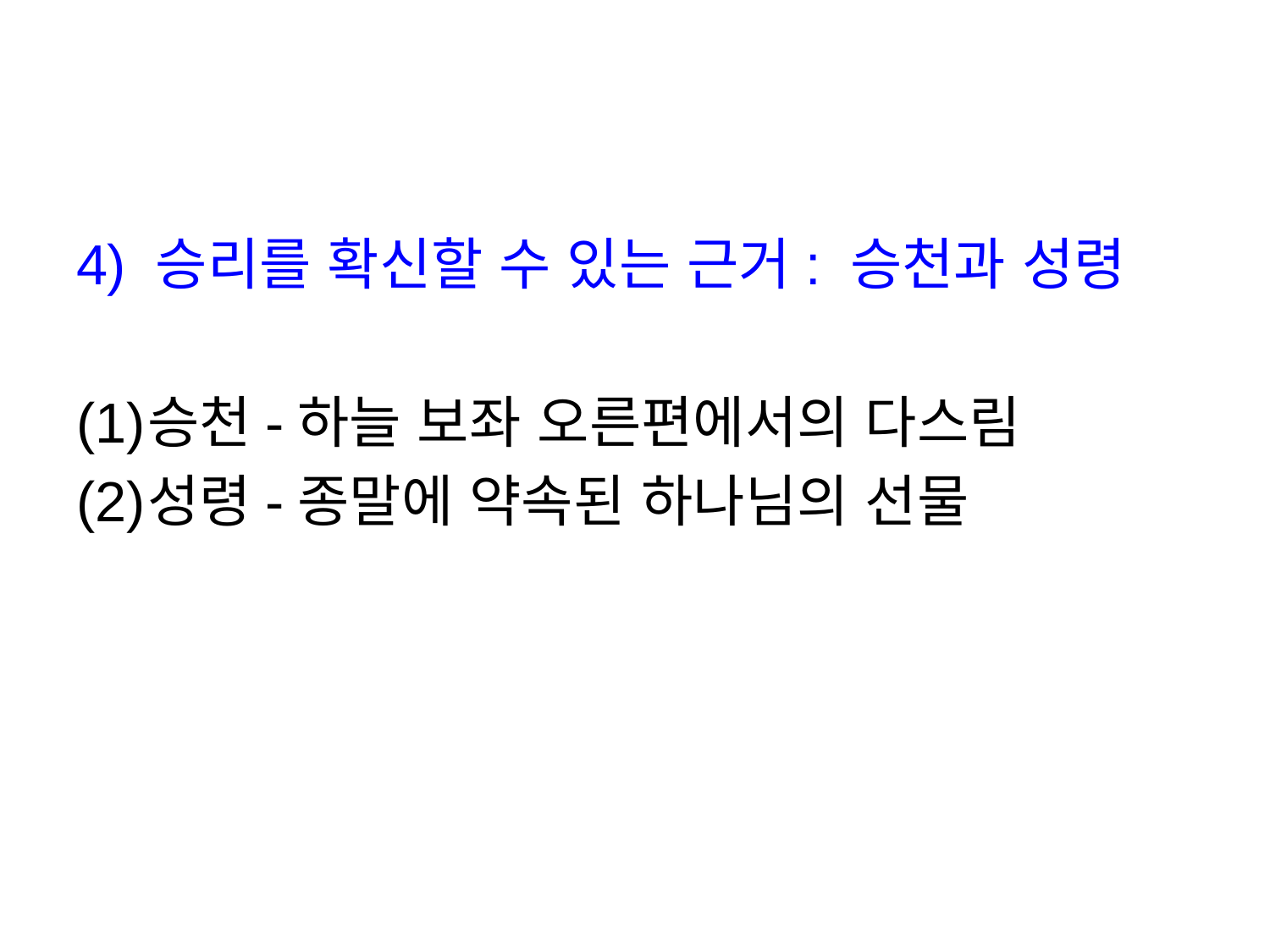

#
4) 승리를 확신할 수 있는 근거: 승천과 성령

승천-하늘 보좌 오른편에서의 다스림
성령-종말에 약속된 하나님의 선물